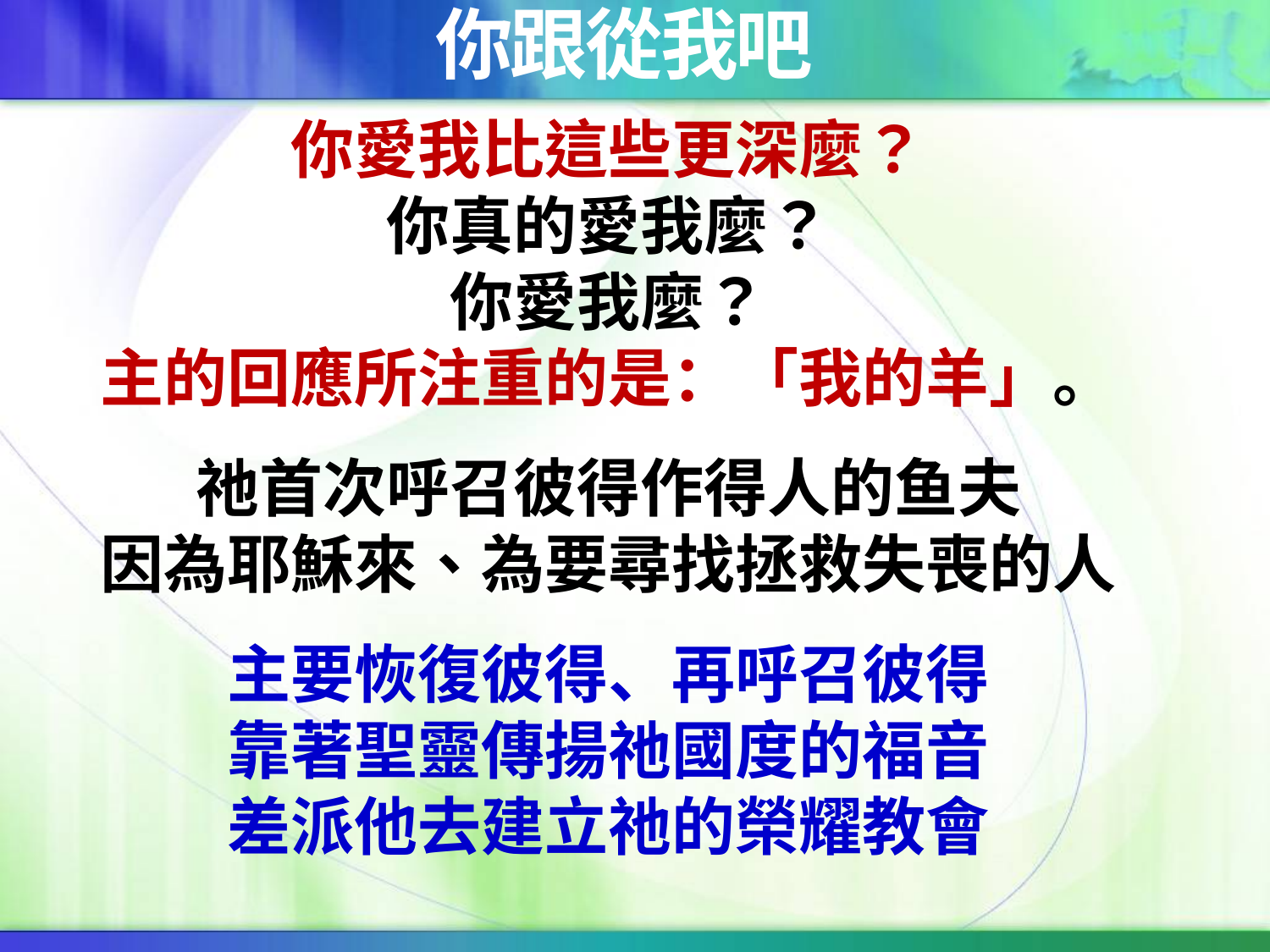

你跟從我吧
你愛我比這些更深麼？
你真的愛我麼？
你愛我麼？
主的回應所注重的是：「我的羊」。

祂首次呼召彼得作得人的鱼夫
因為耶穌來、為要尋找拯救失喪的人

主要恢復彼得、再呼召彼得
靠著聖靈傳揚祂國度的福音
差派他去建立祂的榮耀教會